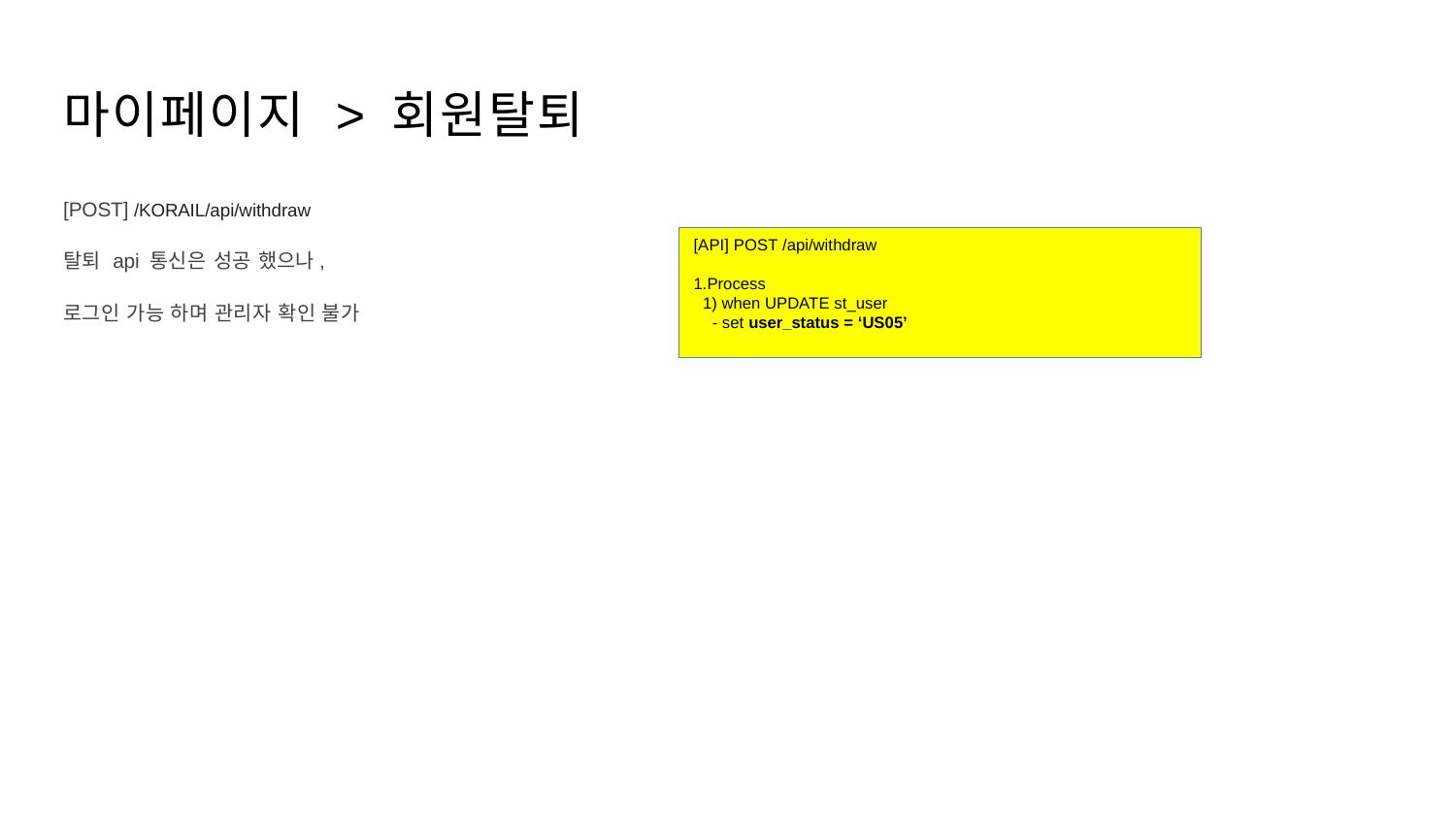

# 마이페이지 > 회원탈퇴
[POST] /KORAIL/api/withdraw
탈퇴 api 통신은 성공 했으나,  로그인 가능 하며 관리자 확인 불가
[API] POST /api/withdraw

1.Process
  1) when UPDATE st_user
    - set user_status = ‘US05’